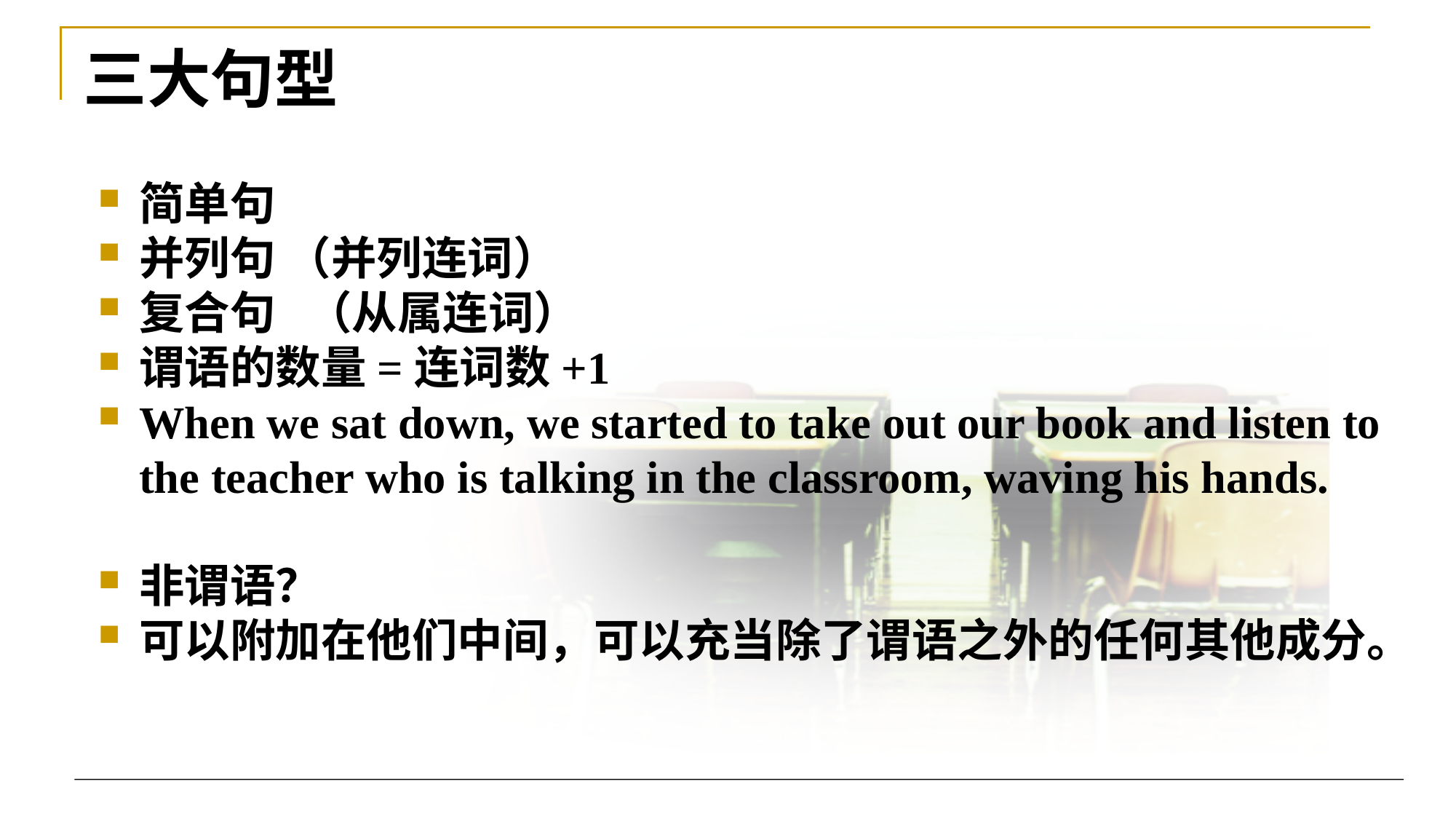

# 三大句型
简单句
并列句 （并列连词）
复合句   （从属连词）
谓语的数量=连词数+1
When we sat down, we started to take out our book and listen to the teacher who is talking in the classroom, waving his hands.

非谓语？
可以附加在他们中间，可以充当除了谓语之外的任何其他成分。